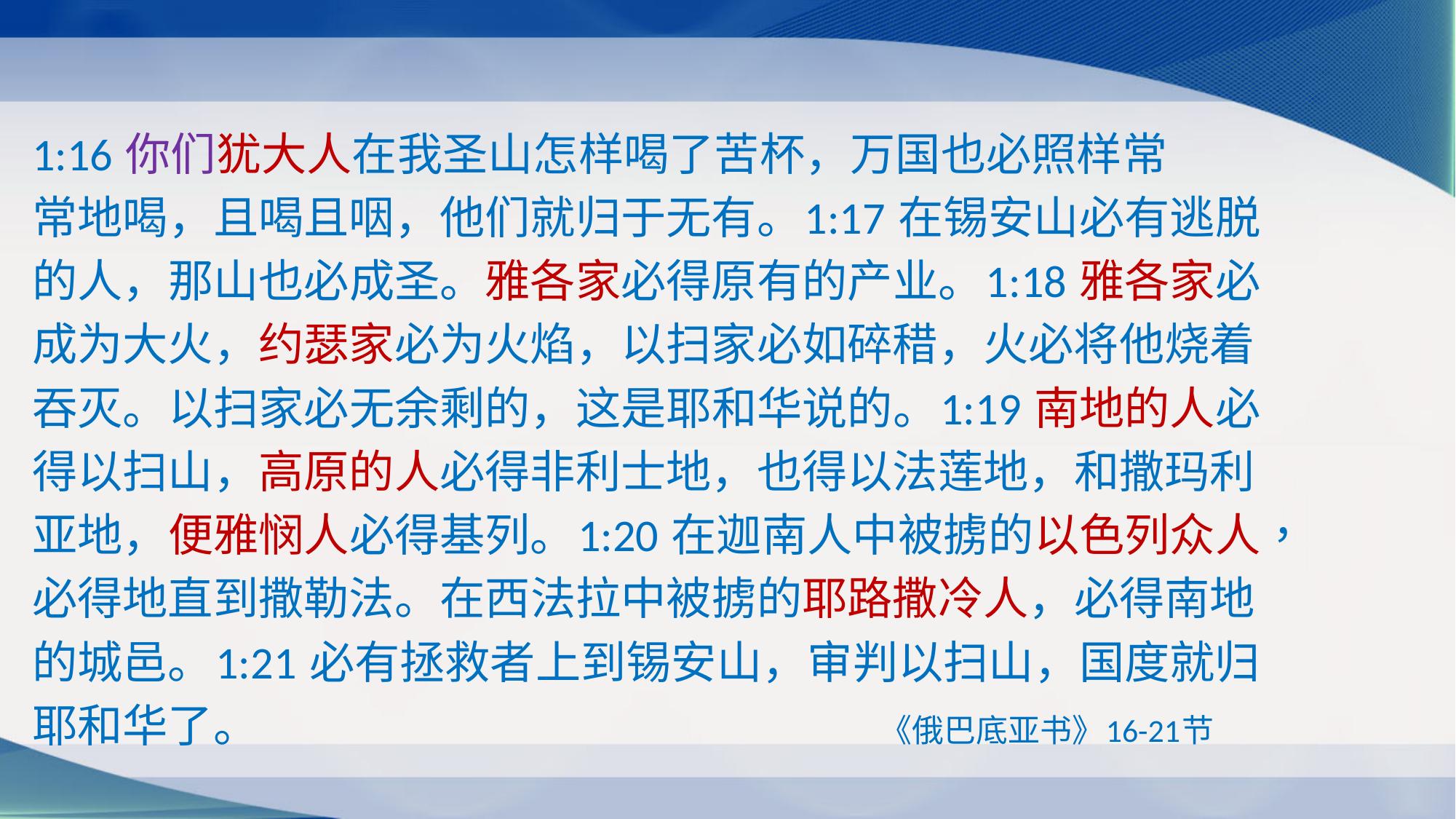

1:16 你们犹大人在我圣山怎样喝了苦杯，万国也必照样常
常地喝，且喝且咽，他们就归于无有。1:17 在锡安山必有逃脱
的人，那山也必成圣。雅各家必得原有的产业。1:18 雅各家必
成为大火，约瑟家必为火焰，以扫家必如碎稓，火必将他烧着
吞灭。以扫家必无余剩的，这是耶和华说的。1:19 南地的人必
得以扫山，高原的人必得非利士地，也得以法莲地，和撒玛利
亚地，便雅悯人必得基列。1:20 在迦南人中被掳的以色列众人，
必得地直到撒勒法。在西法拉中被掳的耶路撒冷人，必得南地
的城邑。1:21 必有拯救者上到锡安山，审判以扫山，国度就归
耶和华了。                                                             《俄巴底亚书》16-21节